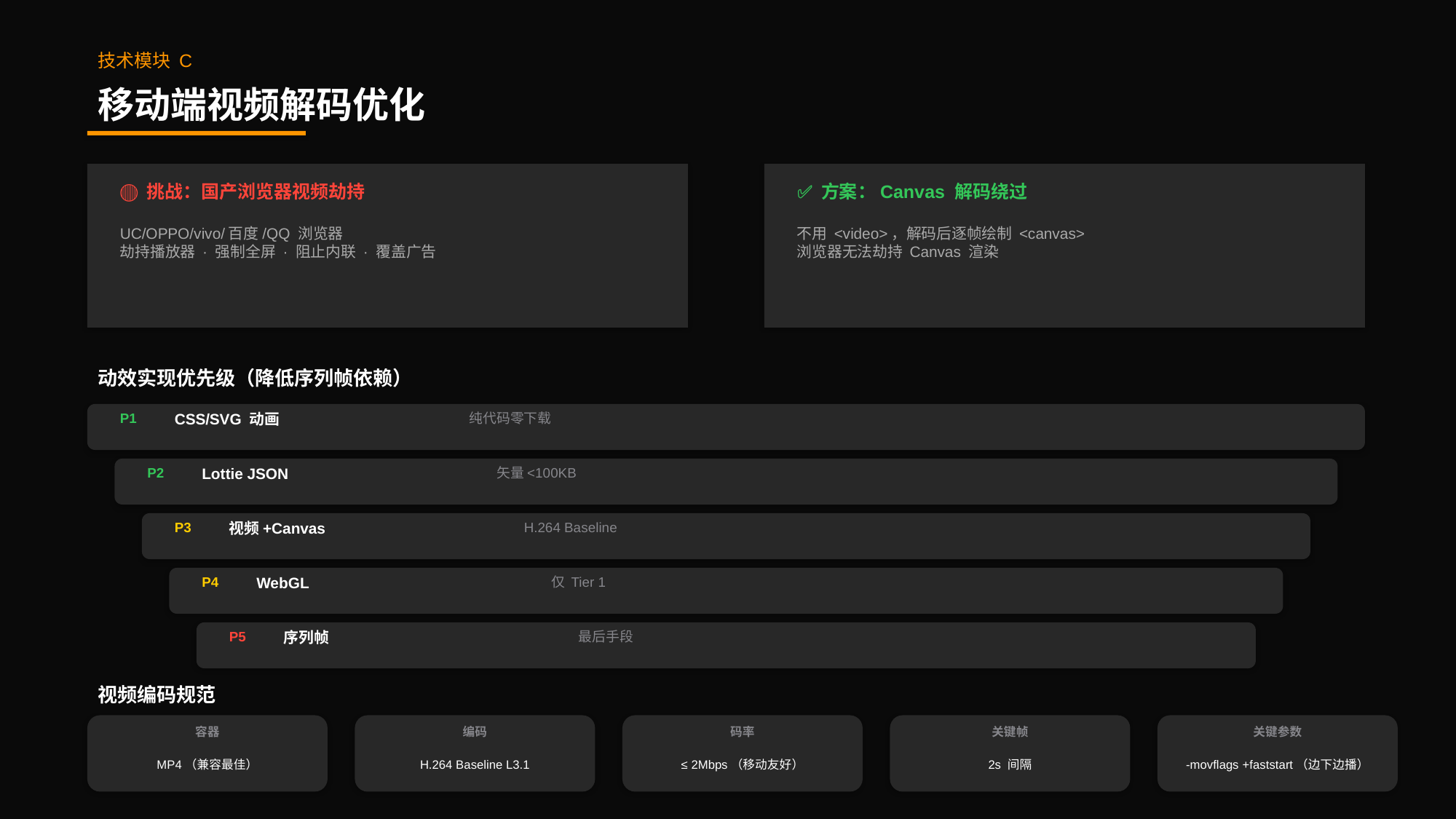

技术模块 C
移动端视频解码优化

🔴 挑战：国产浏览器视频劫持
✅ 方案：Canvas 解码绕过
UC/OPPO/vivo/百度/QQ 浏览器
劫持播放器 · 强制全屏 · 阻止内联 · 覆盖广告
不用 <video>，解码后逐帧绘制 <canvas>
浏览器无法劫持 Canvas 渲染
动效实现优先级（降低序列帧依赖）

P1
CSS/SVG 动画
纯代码零下载

P2
Lottie JSON
矢量<100KB

P3
视频+Canvas
H.264 Baseline

P4
WebGL
仅 Tier 1

P5
序列帧
最后手段
视频编码规范

容器
编码
码率
关键帧
关键参数
MP4（兼容最佳）
H.264 Baseline L3.1
≤ 2Mbps（移动友好）
2s 间隔
-movflags +faststart（边下边播）